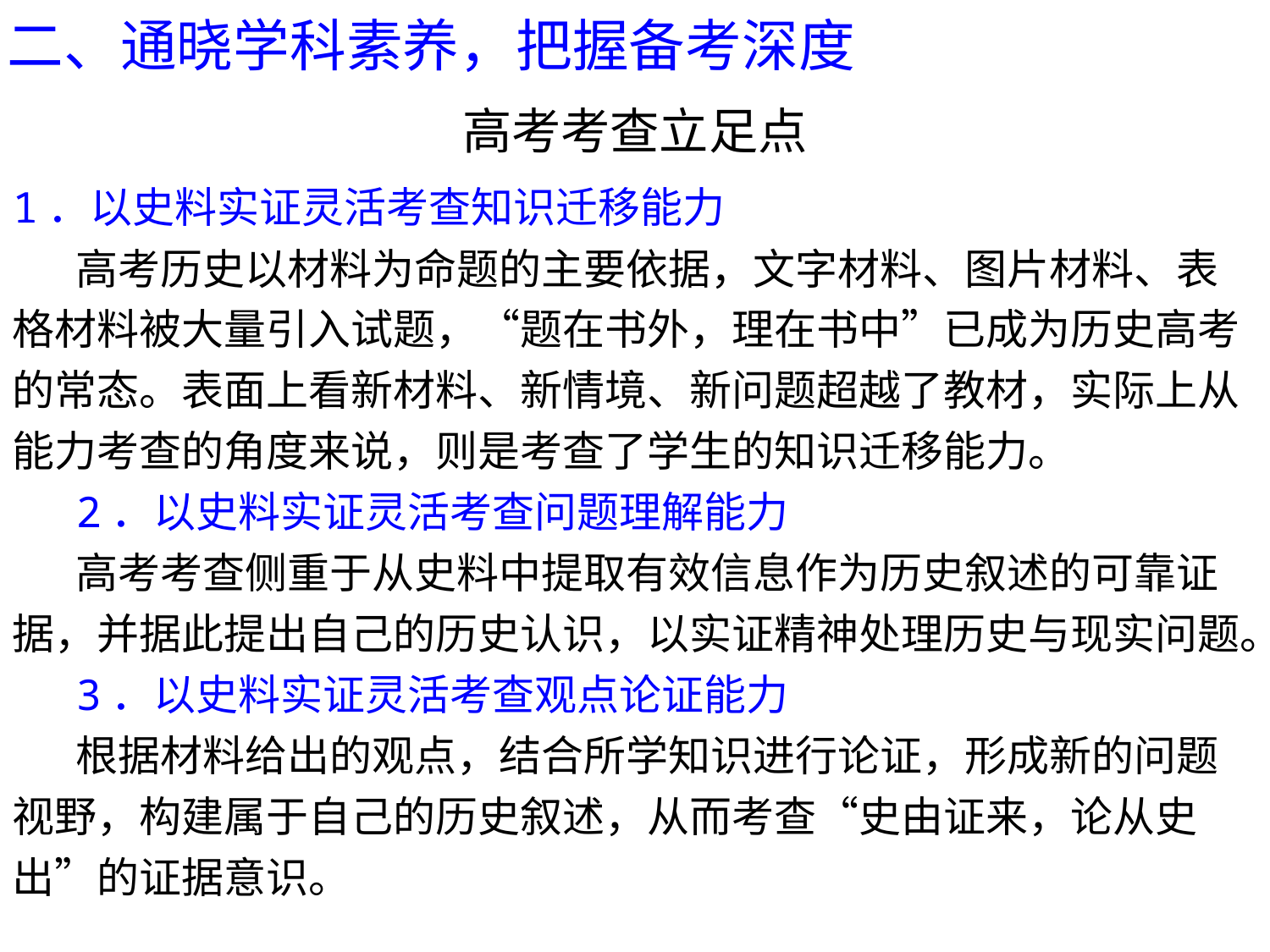

二、通晓学科素养，把握备考深度
高考考查立足点
1．以史料实证灵活考查知识迁移能力
高考历史以材料为命题的主要依据，文字材料、图片材料、表格材料被大量引入试题，“题在书外，理在书中”已成为历史高考的常态。表面上看新材料、新情境、新问题超越了教材，实际上从能力考查的角度来说，则是考查了学生的知识迁移能力。
2．以史料实证灵活考查问题理解能力
高考考查侧重于从史料中提取有效信息作为历史叙述的可靠证据，并据此提出自己的历史认识，以实证精神处理历史与现实问题。
3．以史料实证灵活考查观点论证能力
根据材料给出的观点，结合所学知识进行论证，形成新的问题视野，构建属于自己的历史叙述，从而考查“史由证来，论从史出”的证据意识。